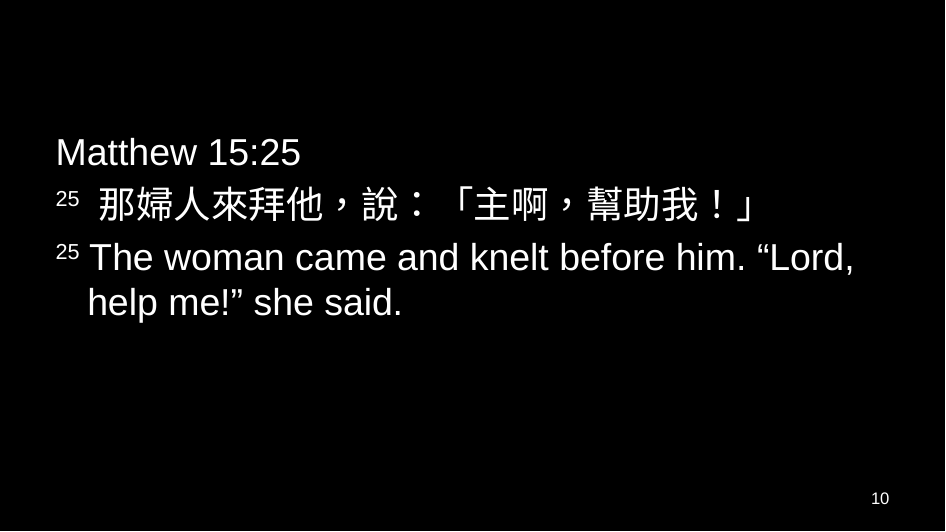

#
Matthew 15:25
25 那婦人來拜他，說：「主啊，幫助我！」
25 The woman came and knelt before him. “Lord, help me!” she said.

10